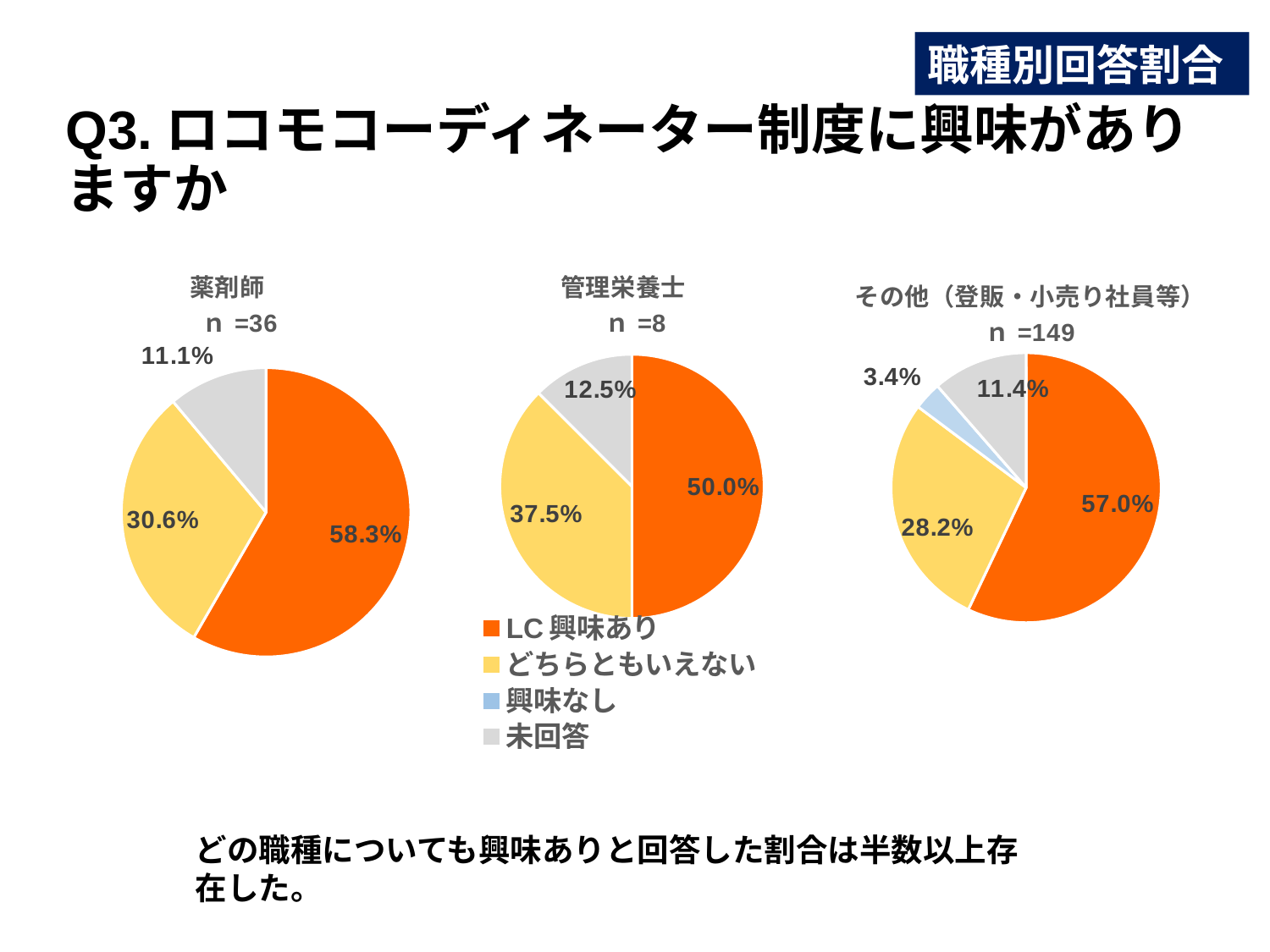

職種別回答割合
# Q3.ロコモコーディネーター制度に興味がありますか

### Chart: 薬剤師
ｎ=36

| Category | 薬剤師 |
|---|---|
| LC興味あり | 21.0 |
| どちらともいえない | 11.0 |
| 興味なし | 0.0 |
| 未回答 | 4.0 |

### Chart: 管理栄養士
ｎ=8

| Category | 管理栄養士 |
|---|---|
| LC興味あり | 4.0 |
| どちらともいえない | 3.0 |
| 興味なし | 0.0 |
| 未回答 | 1.0 |

### Chart: その他（登販・小売り社員等）
ｎ=149

| Category | その他（登販・小売り社員等） |
|---|---|
| LC興味あり | 85.0 |
| どちらともいえない | 42.0 |
| 興味なし | 5.0 |
| 未回答 | 17.0 |
どの職種についても興味ありと回答した割合は半数以上存在した。